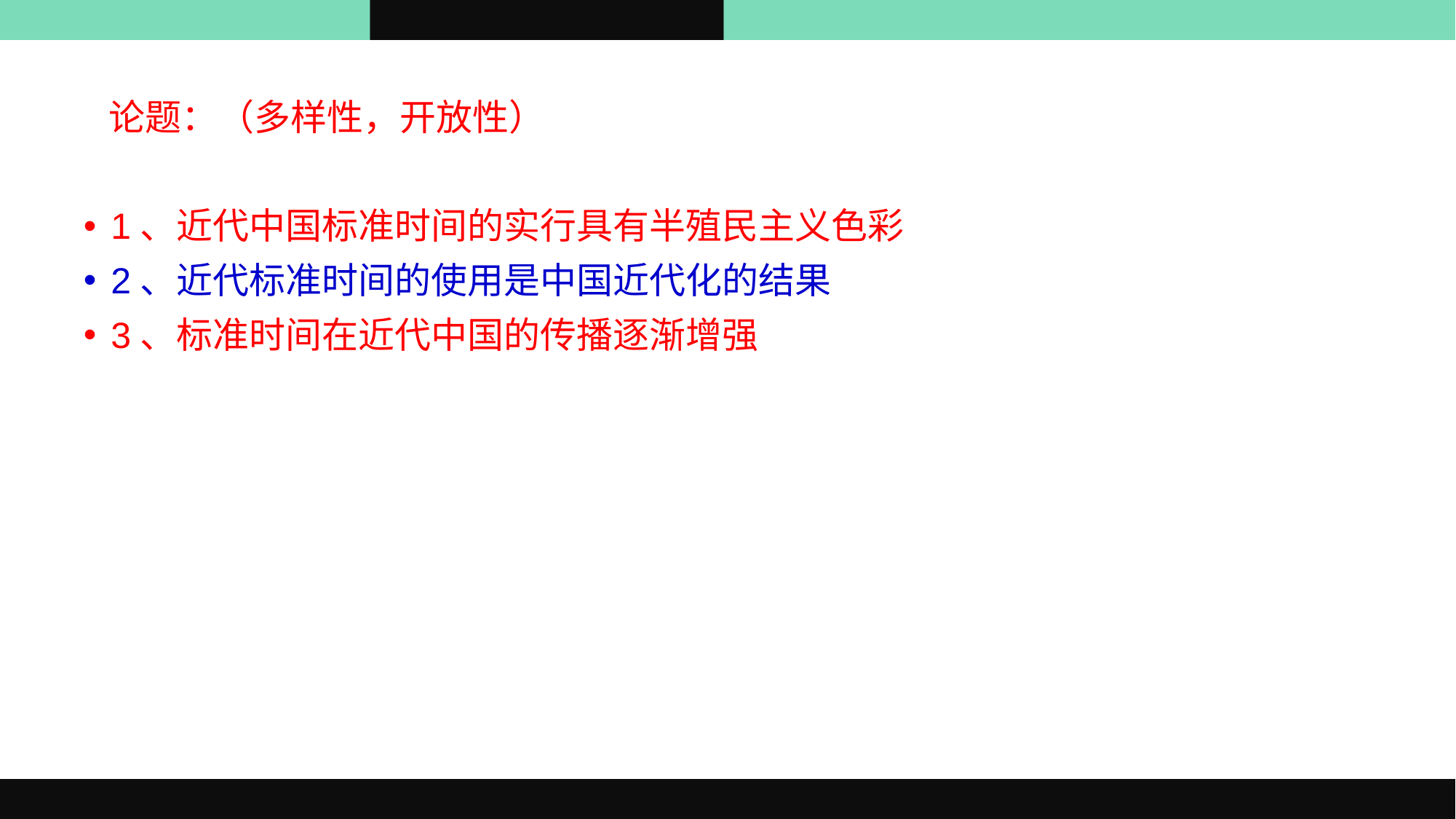

论题：（多样性，开放性）

1、近代中国标准时间的实行具有半殖民主义色彩
2、近代标准时间的使用是中国近代化的结果
3、标准时间在近代中国的传播逐渐增强